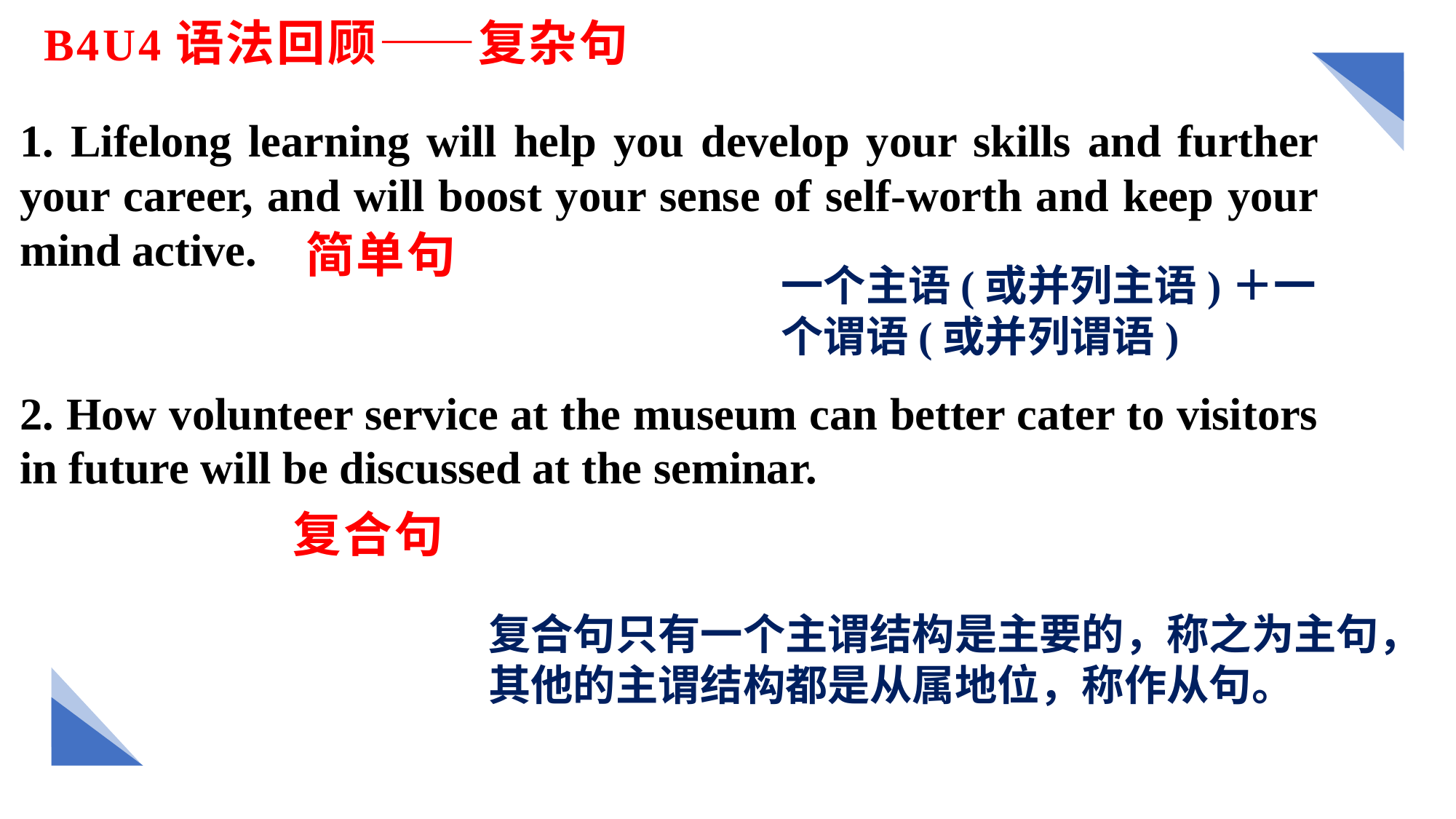

B4U4语法回顾——复杂句
1. Lifelong learning will help you develop your skills and further your career, and will boost your sense of self-worth and keep your mind active.

2. How volunteer service at the museum can better cater to visitors in future will be discussed at the seminar.

简单句
一个主语(或并列主语)＋一个谓语(或并列谓语)
复合句
复合句只有一个主谓结构是主要的，称之为主句，其他的主谓结构都是从属地位，称作从句。